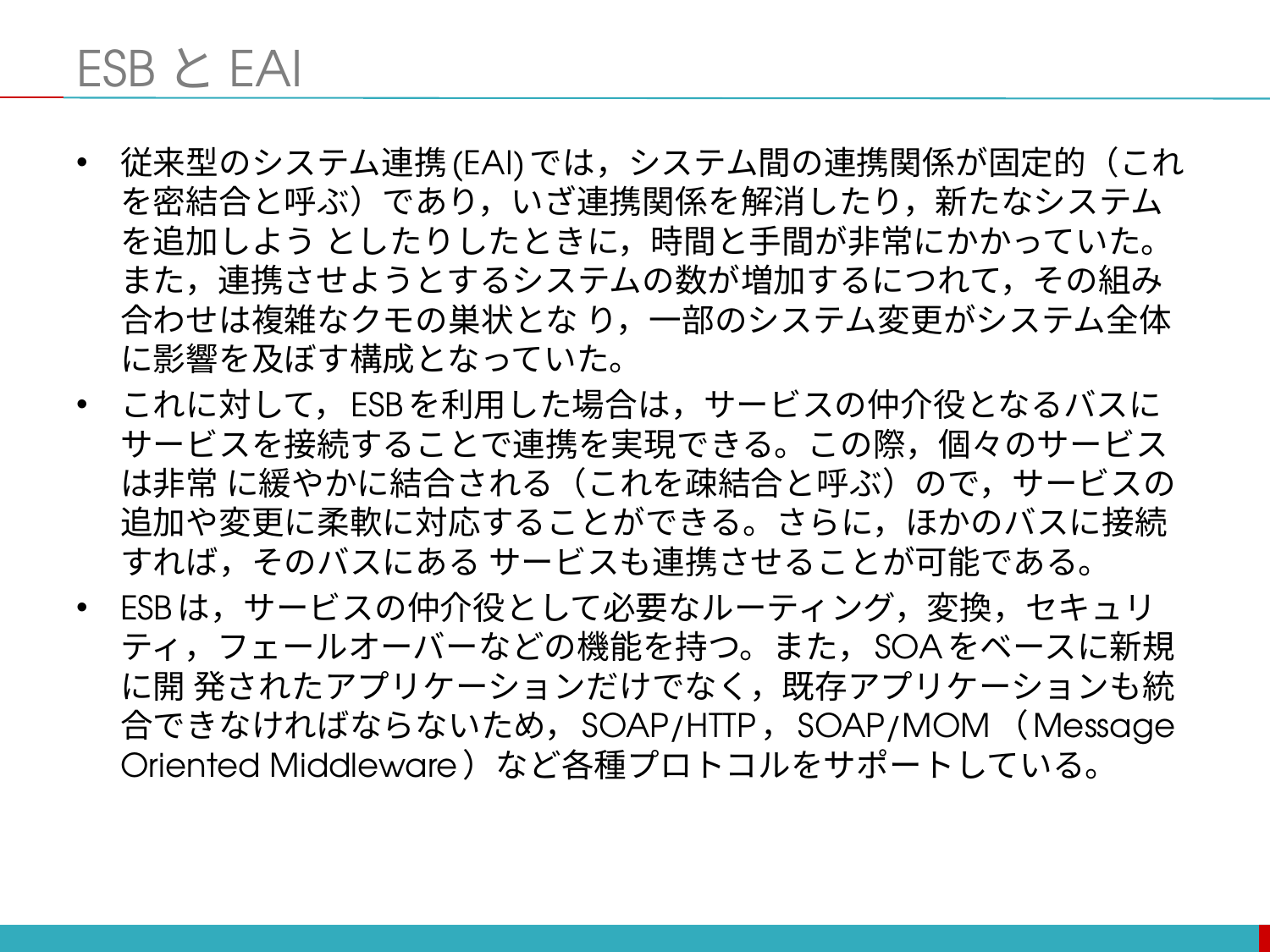

# ESBとEAI
従来型のシステム連携(EAI)では，システム間の連携関係が固定的（これを密結合と呼ぶ）であり，いざ連携関係を解消したり，新たなシステムを追加しよう としたりしたときに，時間と手間が非常にかかっていた。また，連携させようとするシステムの数が増加するにつれて，その組み合わせは複雑なクモの巣状とな り，一部のシステム変更がシステム全体に影響を及ぼす構成となっていた。
これに対して，ESBを利用した場合は，サービスの仲介役となるバスにサービスを接続することで連携を実現できる。この際，個々のサービスは非常 に緩やかに結合される（これを疎結合と呼ぶ）ので，サービスの追加や変更に柔軟に対応することができる。さらに，ほかのバスに接続すれば，そのバスにある サービスも連携させることが可能である。
ESBは，サービスの仲介役として必要なルーティング，変換，セキュリティ，フェールオーバーなどの機能を持つ。また，SOAをベースに新規に開 発されたアプリケーションだけでなく，既存アプリケーションも統合できなければならないため，SOAP/HTTP，SOAP/MOM（Message Oriented Middleware）など各種プロトコルをサポートしている。